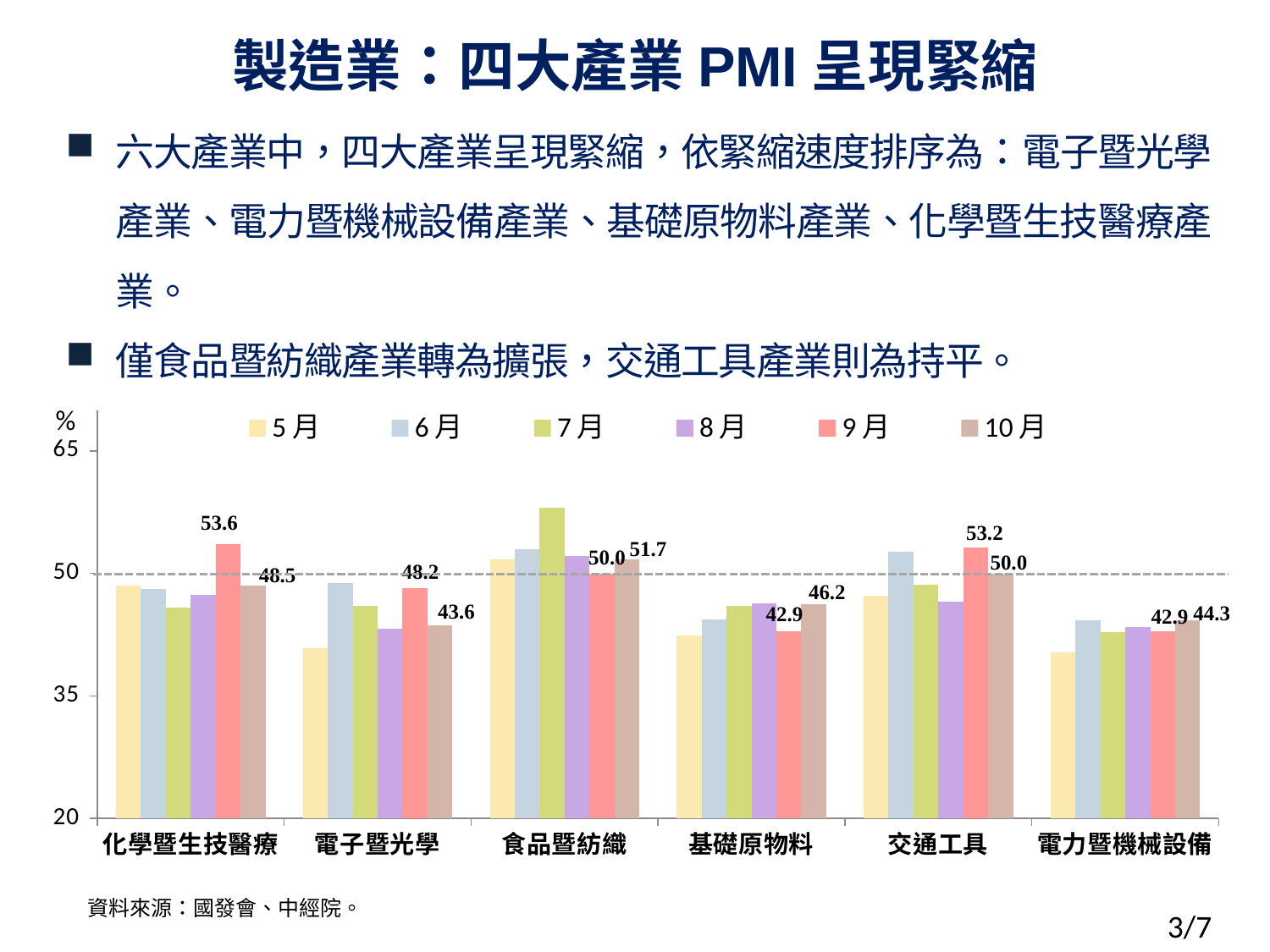

# 製造業：四大產業PMI呈現緊縮
六大產業中，四大產業呈現緊縮，依緊縮速度排序為：電子暨光學產業、電力暨機械設備產業、基礎原物料產業、化學暨生技醫療產業。
僅食品暨紡織產業轉為擴張，交通工具產業則為持平。

### Chart

| Category | 5月 | 6月 | 7月 | 8月 | 9月 | 10月 |
|---|---|---|---|---|---|---|
| 化學暨生技醫療 | 48.5 | 48.1 | 45.8 | 47.4 | 53.6 | 48.5 |
| 電子暨光學 | 40.8 | 48.8 | 46.0 | 43.2 | 48.2 | 43.6 |
| 食品暨紡織 | 51.7 | 53.0 | 58.0 | 52.1 | 50.0 | 51.7 |
| 基礎原物料 | 42.4 | 44.4 | 46.0 | 46.3 | 42.9 | 46.2 |
| 交通工具 | 47.3 | 52.7 | 48.6 | 46.5 | 53.2 | 50.0 |
| 電力暨機械設備 | 40.3 | 44.3 | 42.8 | 43.4 | 42.9 | 44.3 |
%
資料來源：國發會、中經院。